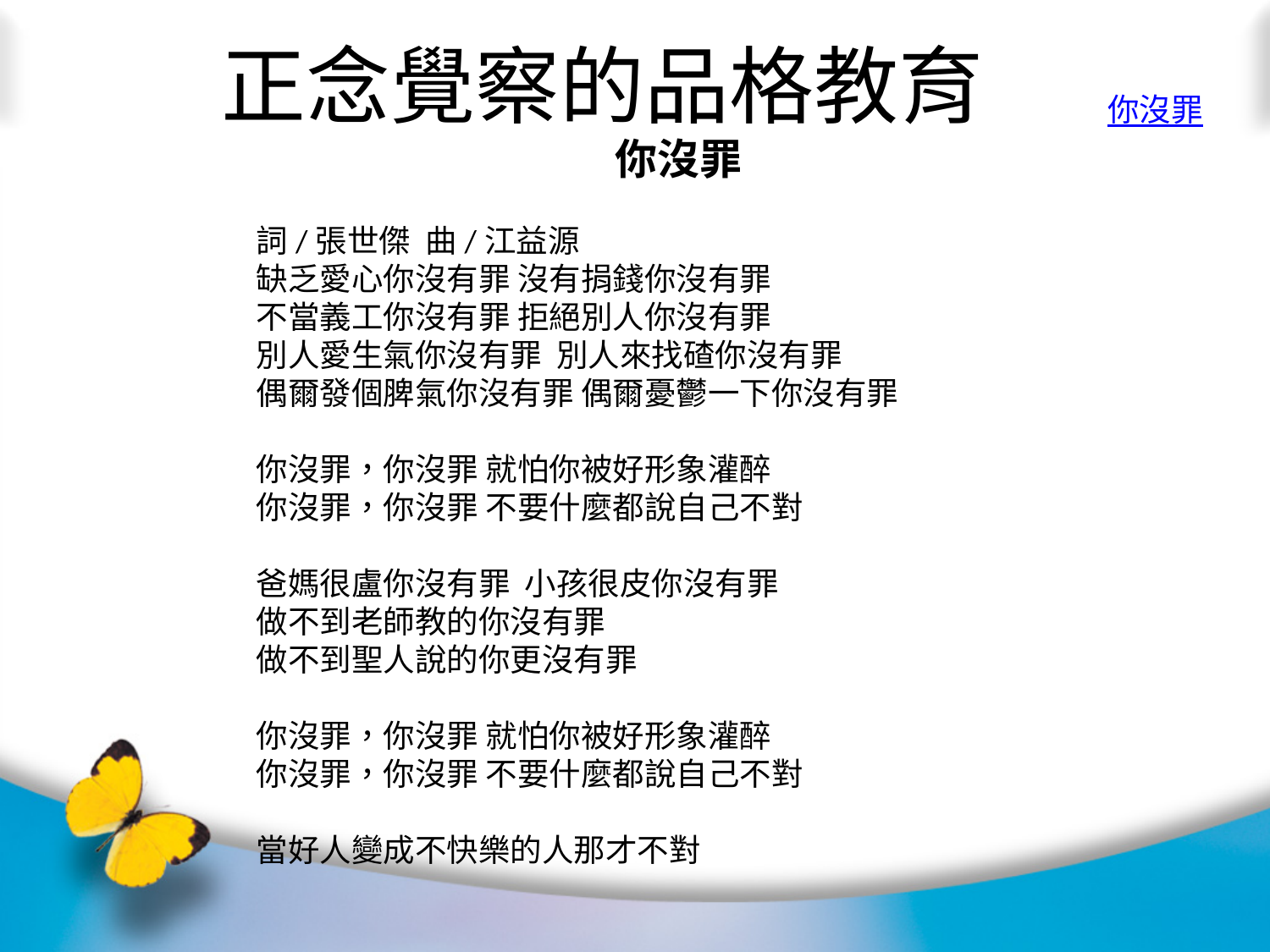

正念覺察的品格教育
你沒罪
你沒罪

詞/張世傑  曲/江益源
缺乏愛心你沒有罪 沒有捐錢你沒有罪
不當義工你沒有罪 拒絕別人你沒有罪
別人愛生氣你沒有罪  別人來找碴你沒有罪
偶爾發個脾氣你沒有罪 偶爾憂鬱一下你沒有罪

你沒罪，你沒罪 就怕你被好形象灌醉
你沒罪，你沒罪 不要什麼都說自己不對

爸媽很盧你沒有罪  小孩很皮你沒有罪
做不到老師教的你沒有罪
做不到聖人說的你更沒有罪

你沒罪，你沒罪 就怕你被好形象灌醉
你沒罪，你沒罪 不要什麼都說自己不對

當好人變成不快樂的人那才不對